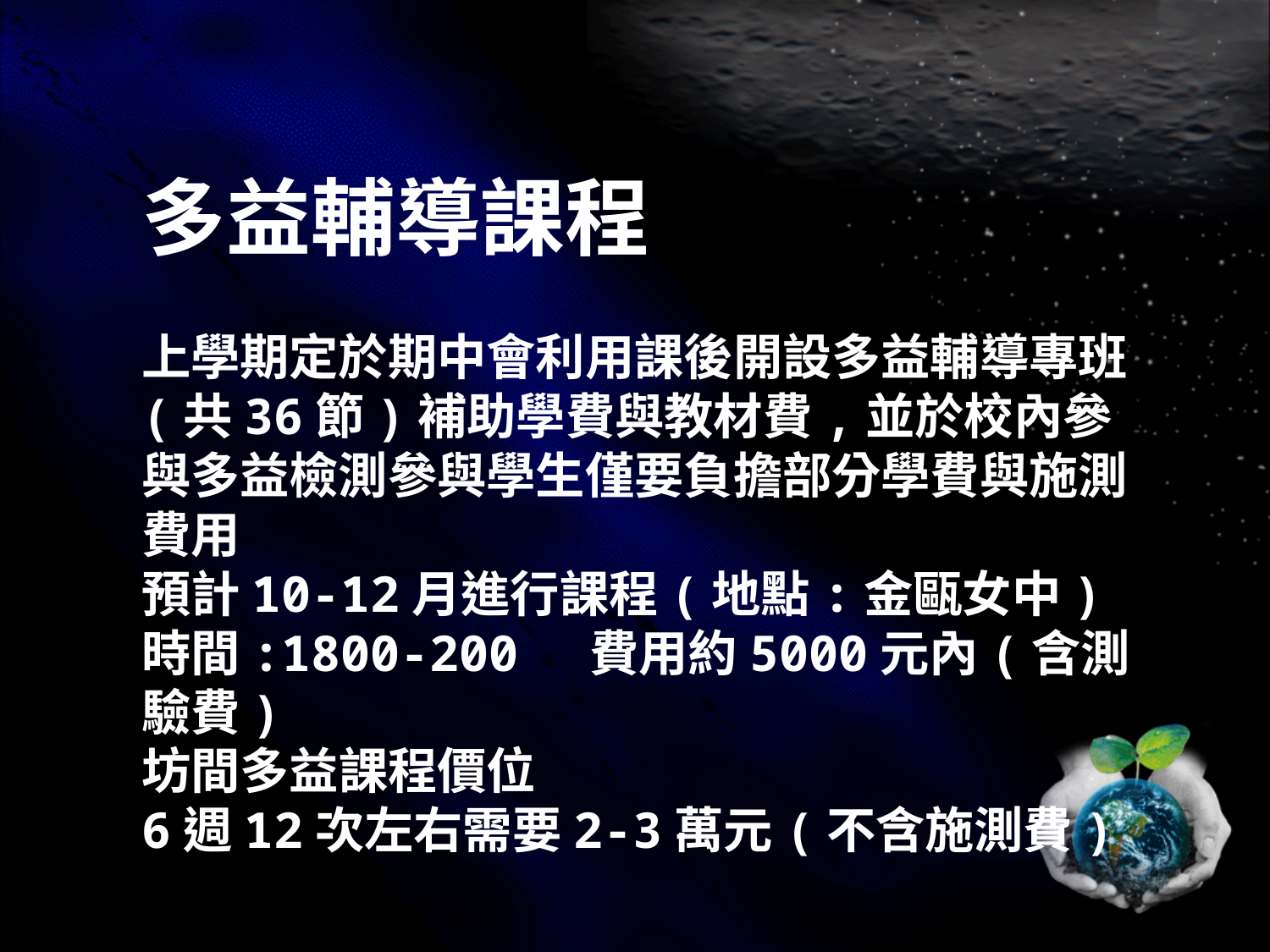

多益輔導課程

上學期定於期中會利用課後開設多益輔導專班
(共36節)補助學費與教材費,並於校內參與多益檢測參與學生僅要負擔部分學費與施測費用
預計10-12月進行課程(地點:金甌女中)
時間:1800-200  費用約5000元內(含測驗費)
坊間多益課程價位
6週12次左右需要2-3萬元(不含施測費)